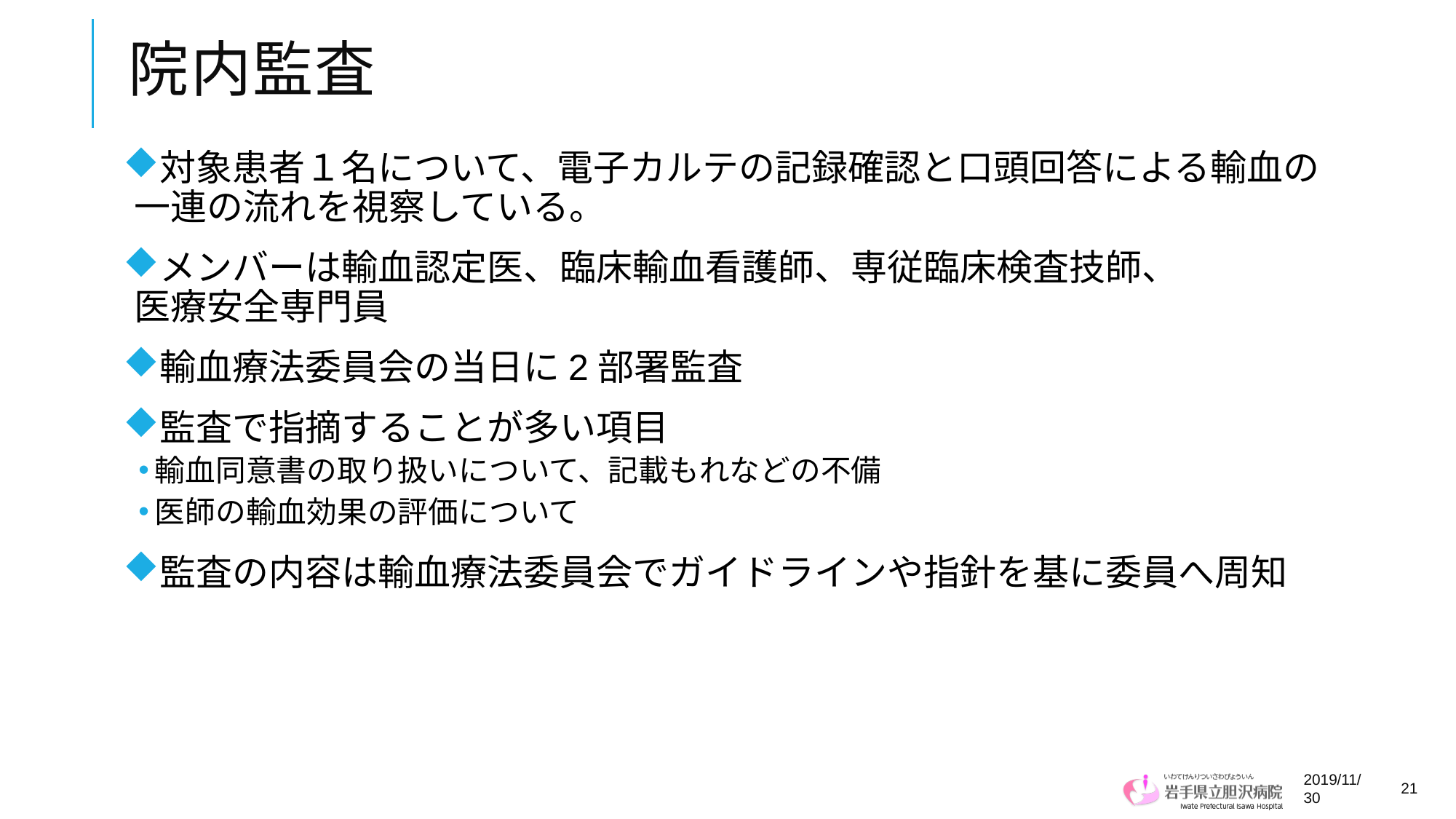

# 院内監査
対象患者１名について、電子カルテの記録確認と口頭回答による輸血の一連の流れを視察している。
メンバーは輸血認定医、臨床輸血看護師、専従臨床検査技師、　　　　医療安全専門員
輸血療法委員会の当日に2部署監査
監査で指摘することが多い項目
輸血同意書の取り扱いについて、記載もれなどの不備
医師の輸血効果の評価について
監査の内容は輸血療法委員会でガイドラインや指針を基に委員へ周知

2019/11/30
21